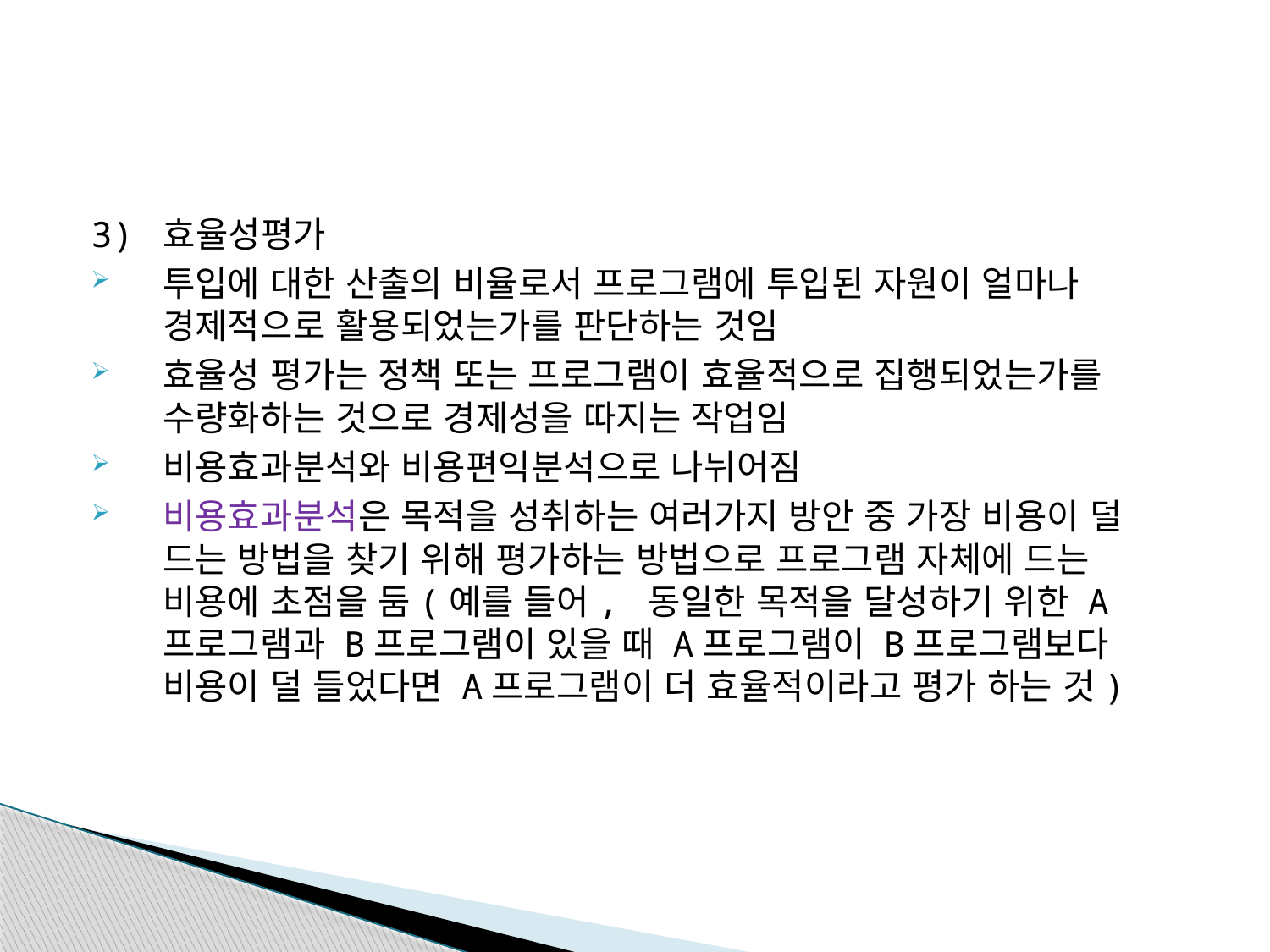

3) 효율성평가
투입에 대한 산출의 비율로서 프로그램에 투입된 자원이 얼마나 경제적으로 활용되었는가를 판단하는 것임
효율성 평가는 정책 또는 프로그램이 효율적으로 집행되었는가를 수량화하는 것으로 경제성을 따지는 작업임
비용효과분석와 비용편익분석으로 나뉘어짐
비용효과분석은 목적을 성취하는 여러가지 방안 중 가장 비용이 덜 드는 방법을 찾기 위해 평가하는 방법으로 프로그램 자체에 드는 비용에 초점을 둠(예를 들어, 동일한 목적을 달성하기 위한 A프로그램과 B프로그램이 있을 때 A프로그램이 B프로그램보다 비용이 덜 들었다면 A프로그램이 더 효율적이라고 평가 하는 것)